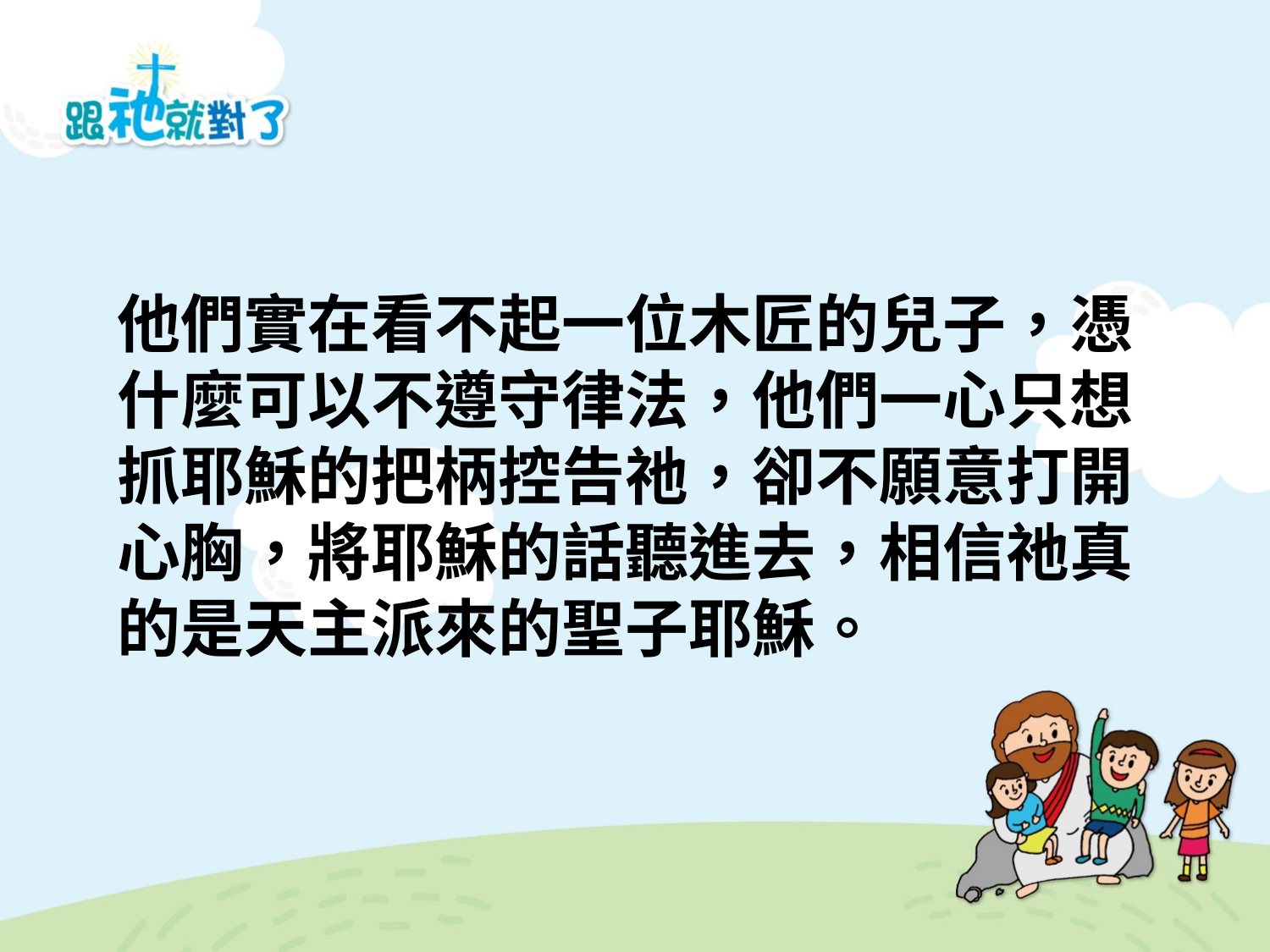

他們實在看不起一位木匠的兒子，憑什麼可以不遵守律法，他們一心只想抓耶穌的把柄控告祂，卻不願意打開心胸，將耶穌的話聽進去，相信祂真的是天主派來的聖子耶穌。